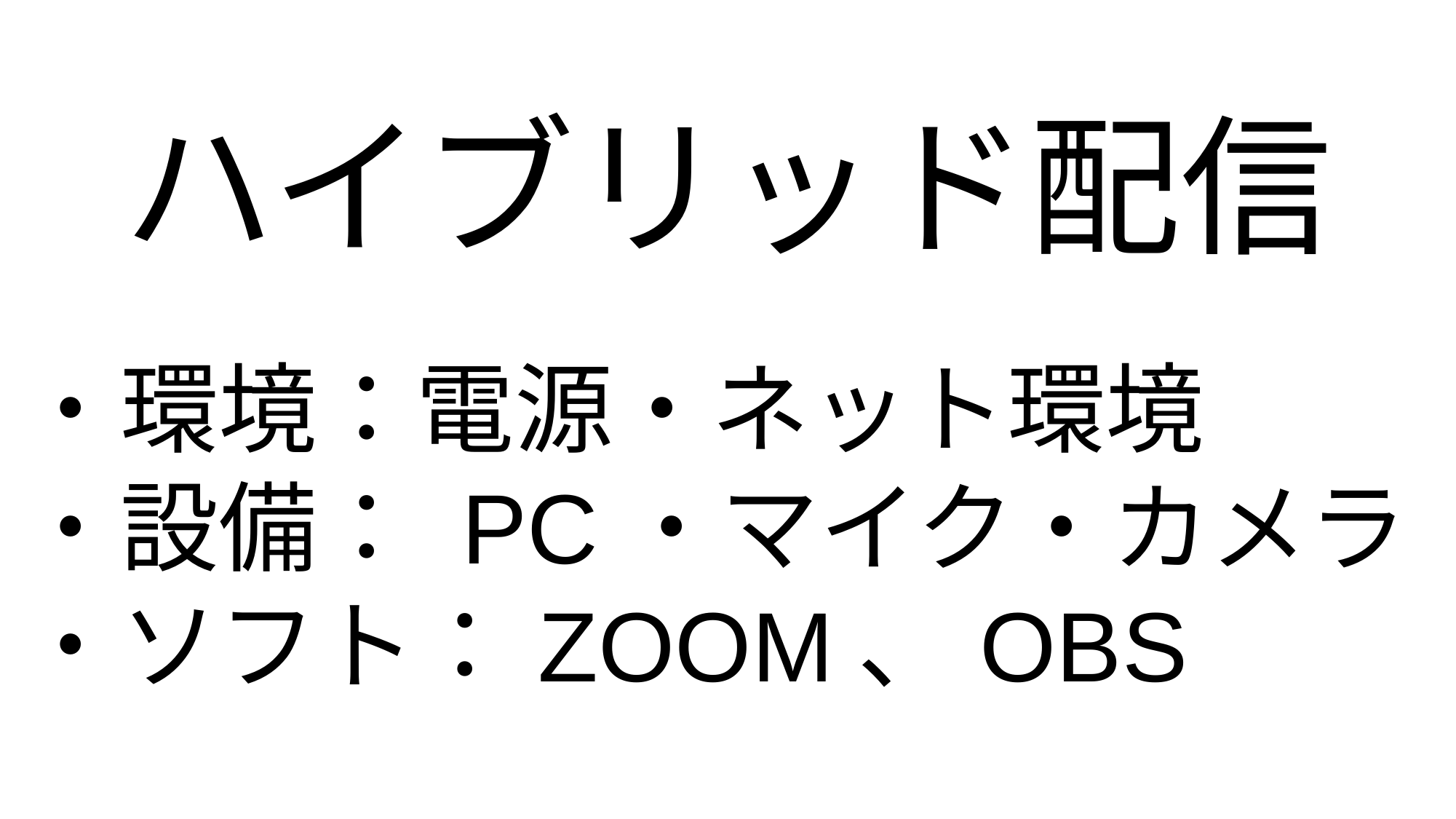

ハイブリッド配信
・環境：電源・ネット環境
・設備： PC・マイク・カメラ
・ソフト：ZOOM、OBS